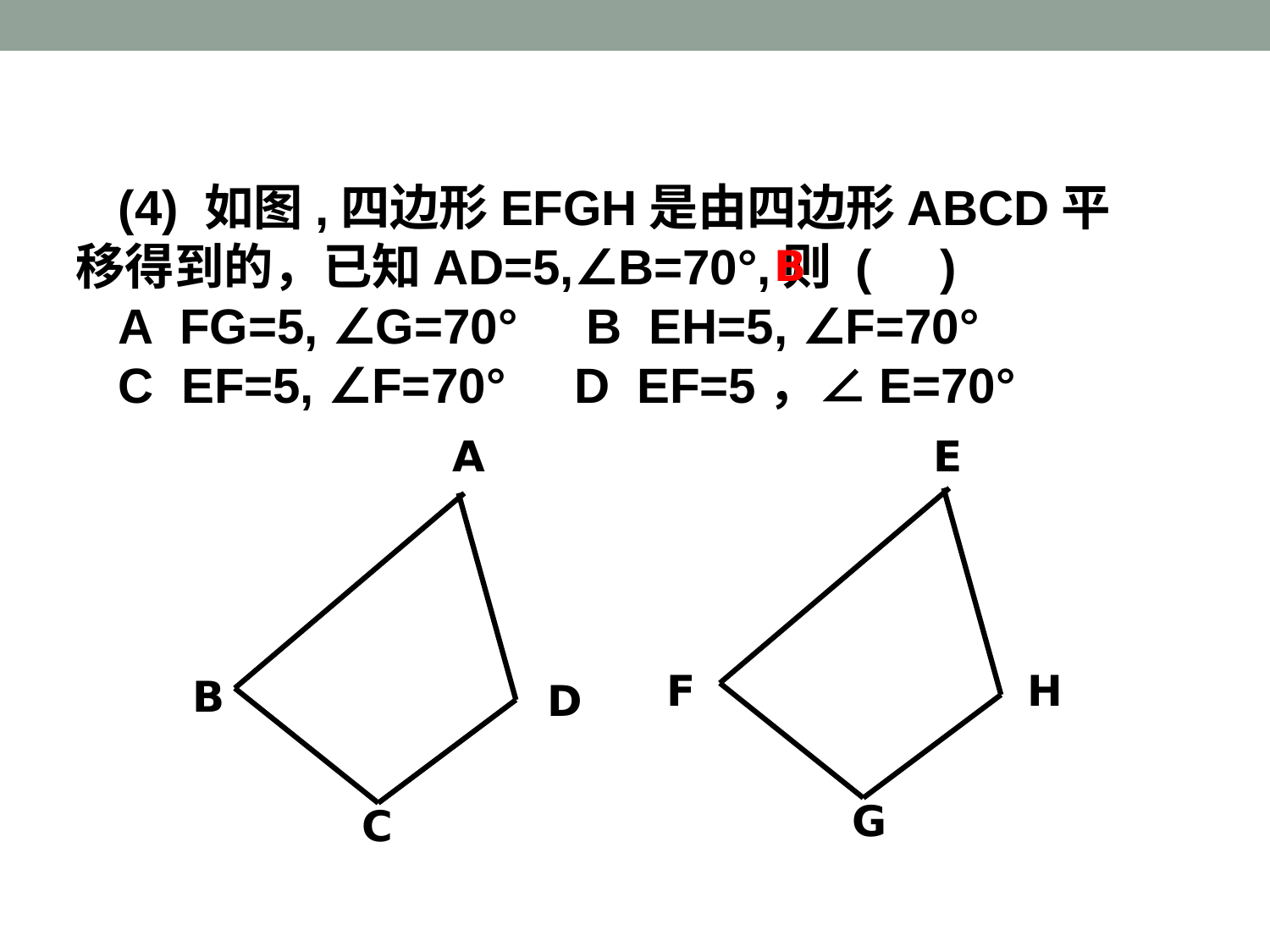

(4) 如图,四边形EFGH是由四边形ABCD平移得到的，已知AD=5,∠B=70°,则 (     )
A  FG=5, ∠G=70°     B  EH=5, ∠F=70°
C  EF=5, ∠F=70°     D  EF=5，∠E=70°
B
A
E

F
H
B
D
G
C